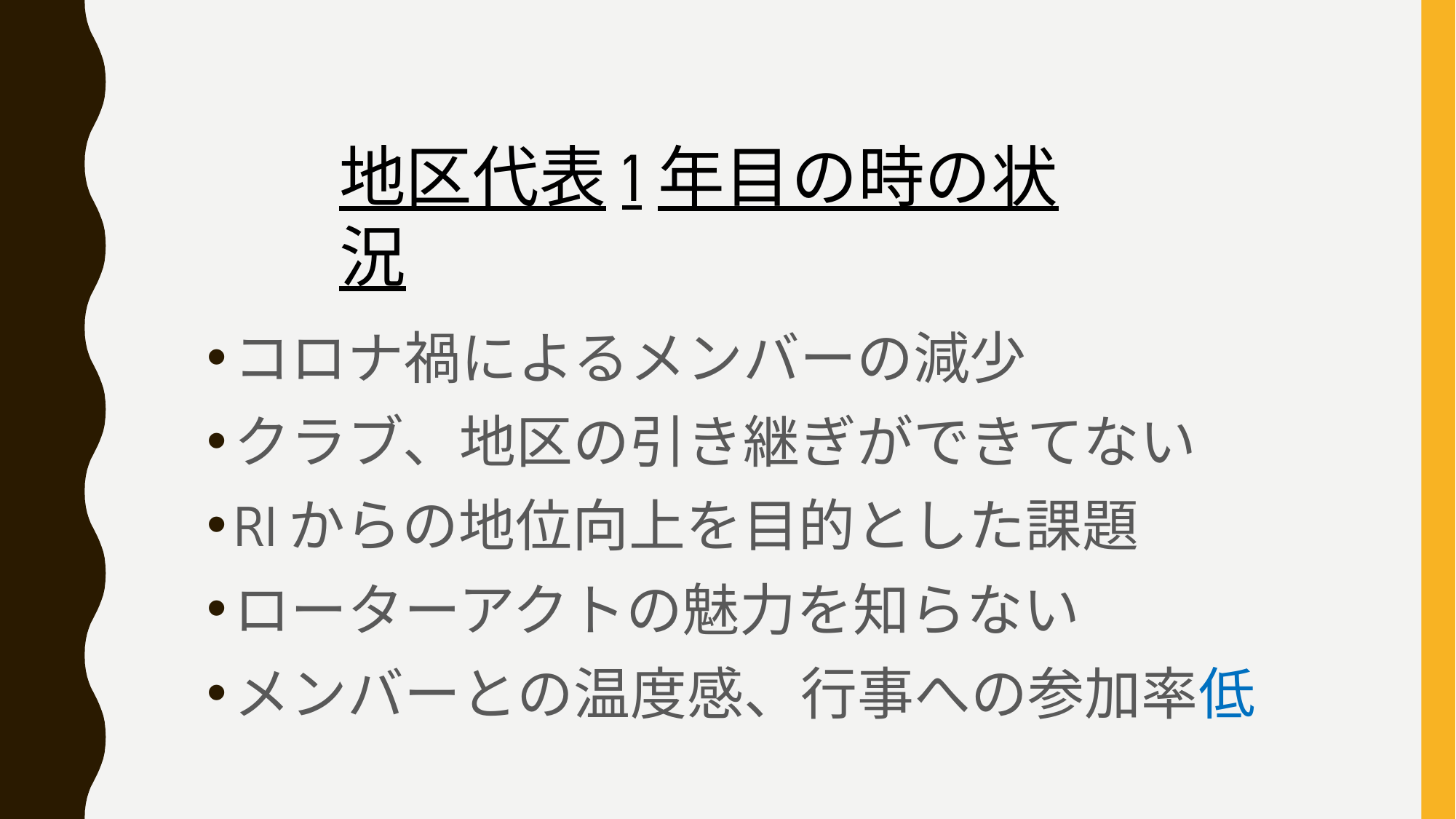

地区代表1年目の時の状況
コロナ禍によるメンバーの減少
クラブ、地区の引き継ぎができてない
RIからの地位向上を目的とした課題
ローターアクトの魅力を知らない
メンバーとの温度感、行事への参加率低